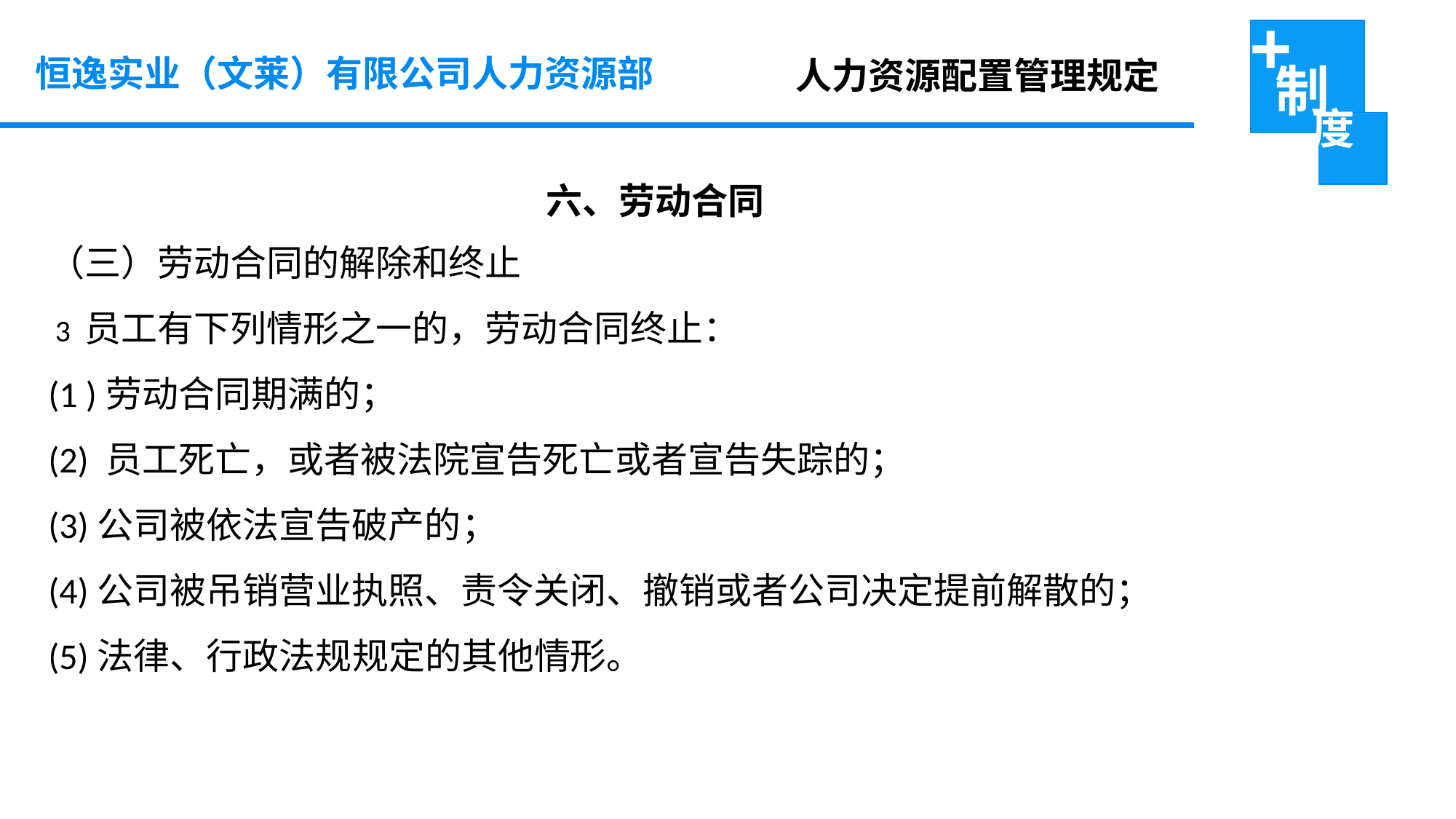

人力资源配置管理规定
恒逸实业（文莱）有限公司人力资源部
六、劳动合同
（三）劳动合同的解除和终止
 3 员工有下列情形之一的，劳动合同终止：
(1 )劳动合同期满的；
(2) 员工死亡，或者被法院宣告死亡或者宣告失踪的；
(3)公司被依法宣告破产的；
(4)公司被吊销营业执照、责令关闭、撤销或者公司决定提前解散的；
(5)法律、行政法规规定的其他情形。